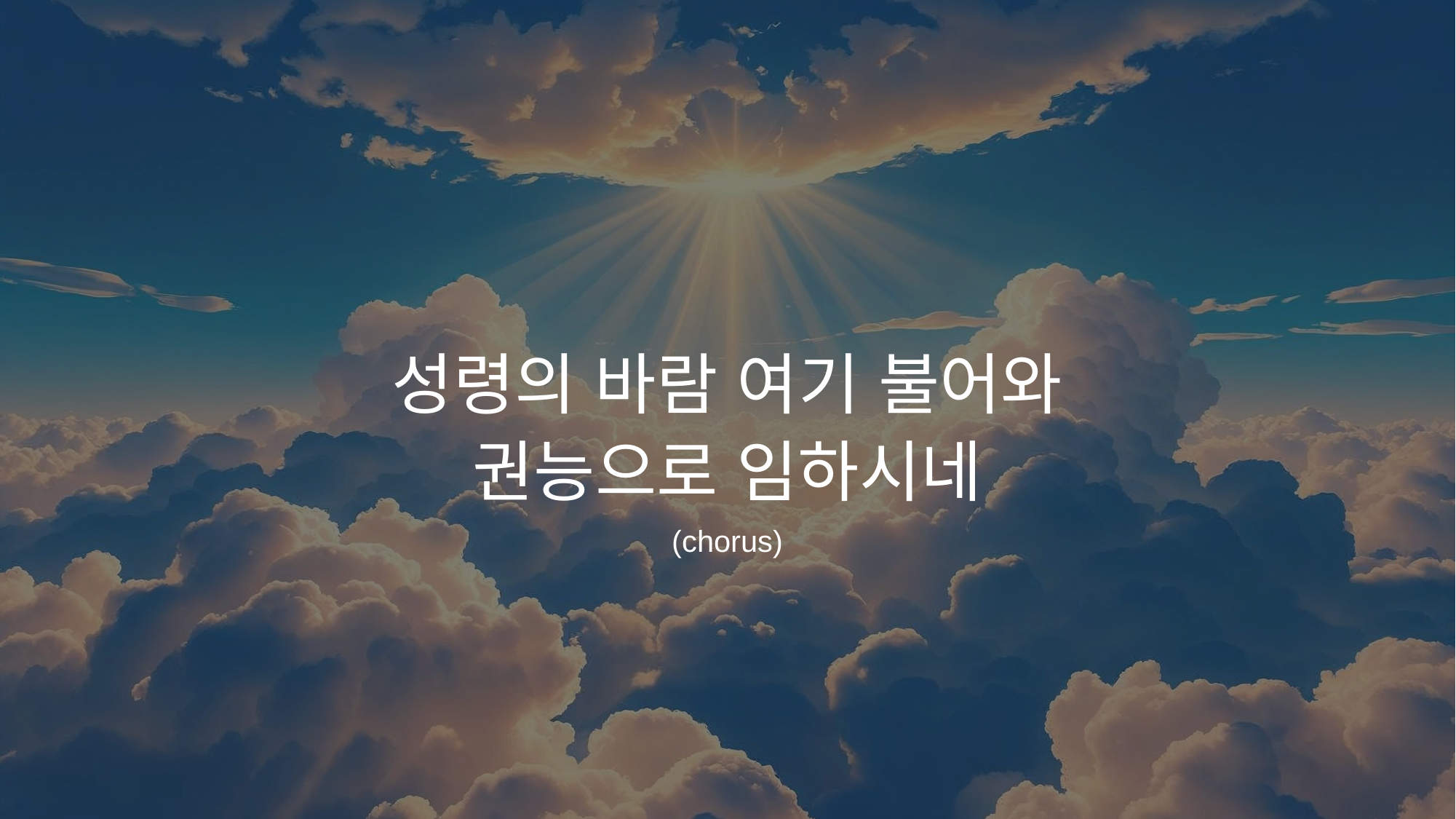

성령의 바람 여기 불어와
권능으로 임하시네
(chorus)